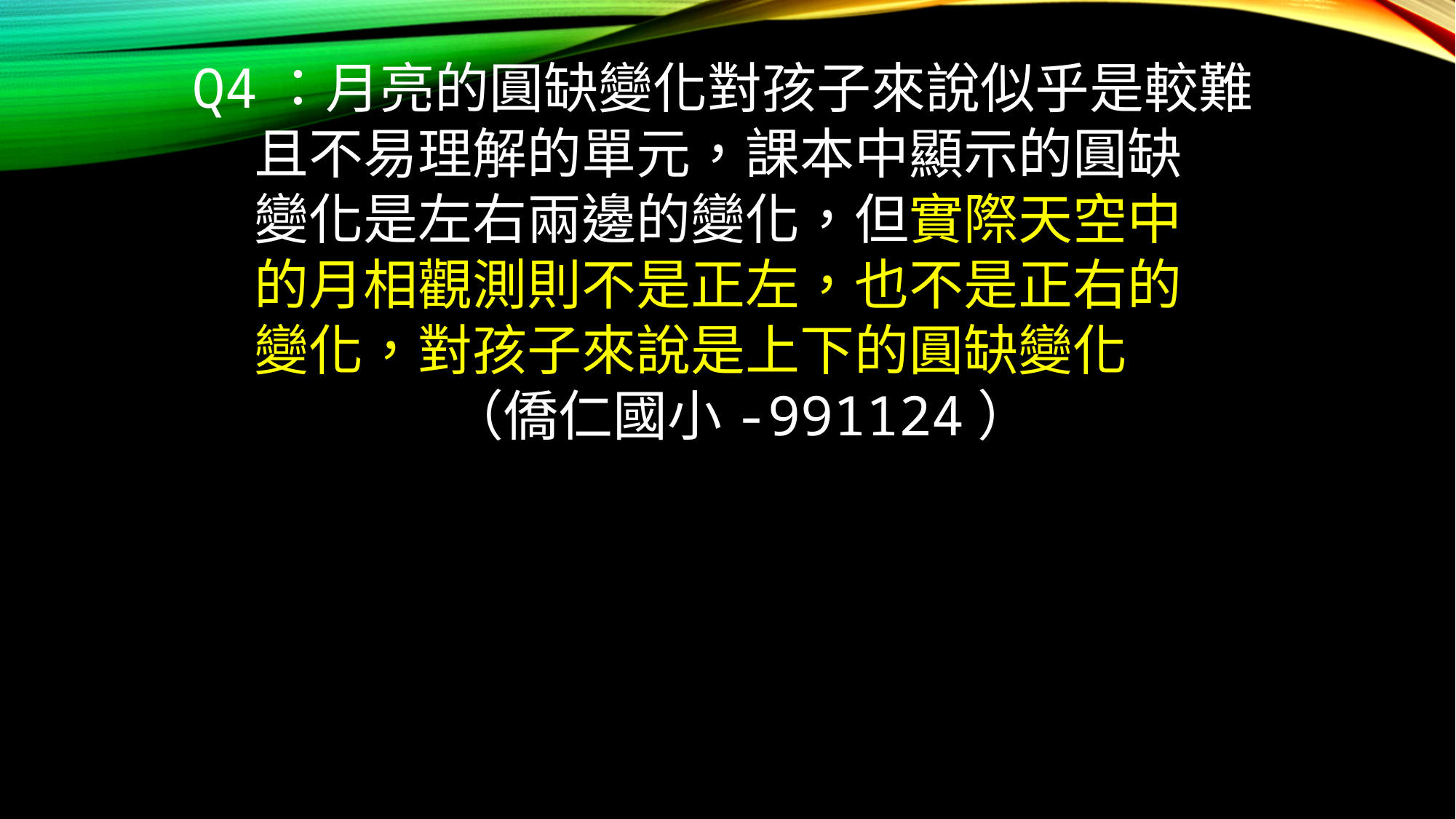

Q4：月亮的圓缺變化對孩子來說似乎是較難
    且不易理解的單元，課本中顯示的圓缺
    變化是左右兩邊的變化，但實際天空中
    的月相觀測則不是正左，也不是正右的
    變化，對孩子來說是上下的圓缺變化。
                    （僑仁國小-991124）